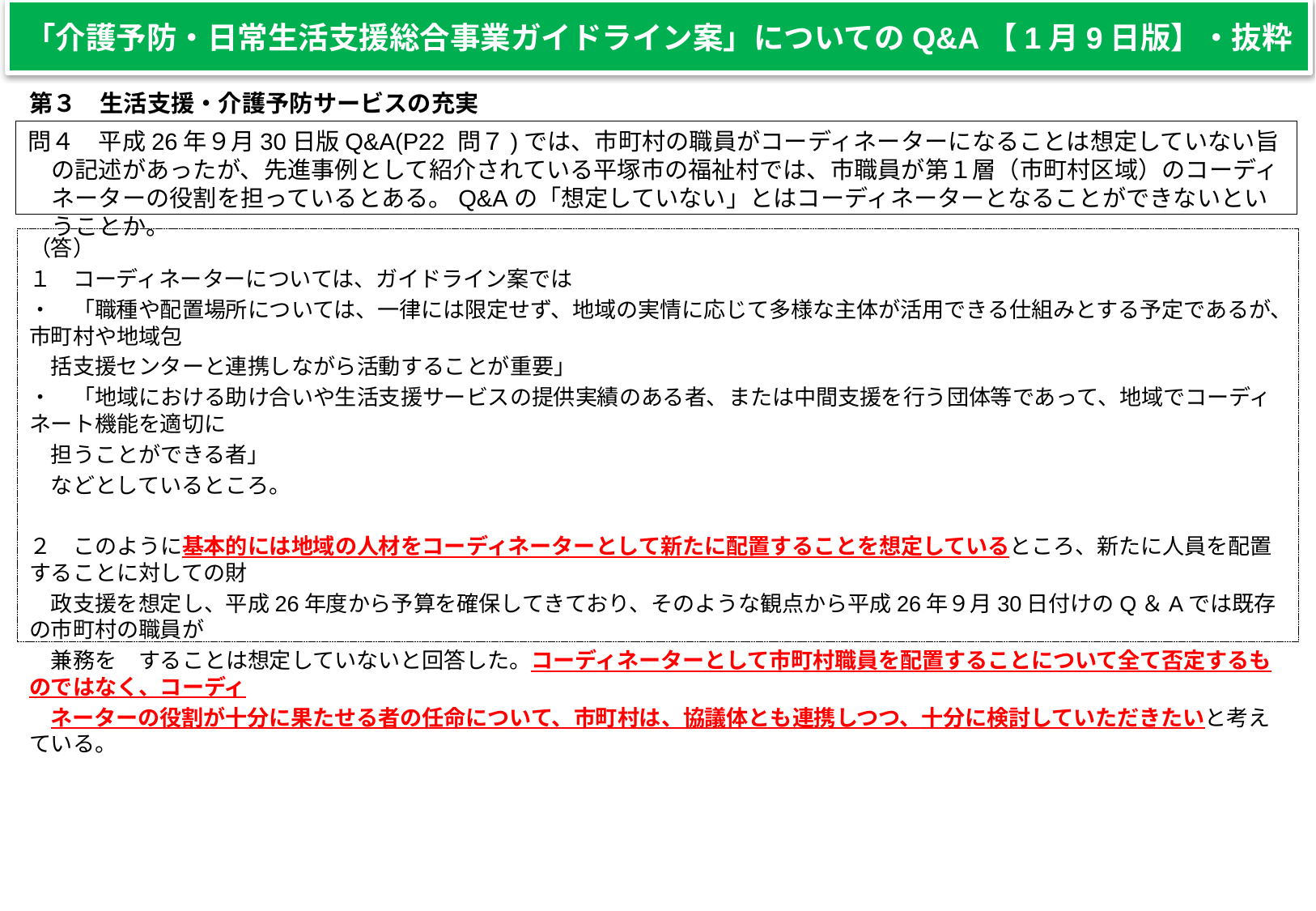

図６
「介護予防・日常生活支援総合事業ガイドライン案」についてのQ&A【1月9日版】・抜粋
第３　生活支援・介護予防サービスの充実
問４　平成26年９月30日版Q&A(P22 問７)では、市町村の職員がコーディネーターになることは想定していない旨の記述があったが、先進事例として紹介されている平塚市の福祉村では、市職員が第１層（市町村区域）のコーディネーターの役割を担っているとある。Q&Aの「想定していない」とはコーディネーターとなることができないということか。
（答）
１　コーディネーターについては、ガイドライン案では
・　「職種や配置場所については、一律には限定せず、地域の実情に応じて多様な主体が活用できる仕組みとする予定であるが、市町村や地域包
　括支援センターと連携しながら活動することが重要」
・　「地域における助け合いや生活支援サービスの提供実績のある者、または中間支援を行う団体等であって、地域でコーディネート機能を適切に
　担うことができる者」
　などとしているところ。

２　このように基本的には地域の人材をコーディネーターとして新たに配置することを想定しているところ、新たに人員を配置することに対しての財
　政支援を想定し、平成26年度から予算を確保してきており、そのような観点から平成26年９月30日付けのQ＆Aでは既存の市町村の職員が
　兼務を　することは想定していないと回答した。コーディネーターとして市町村職員を配置することについて全て否定するものではなく、コーディ
　ネーターの役割が十分に果たせる者の任命について、市町村は、協議体とも連携しつつ、十分に検討していただきたいと考えている。